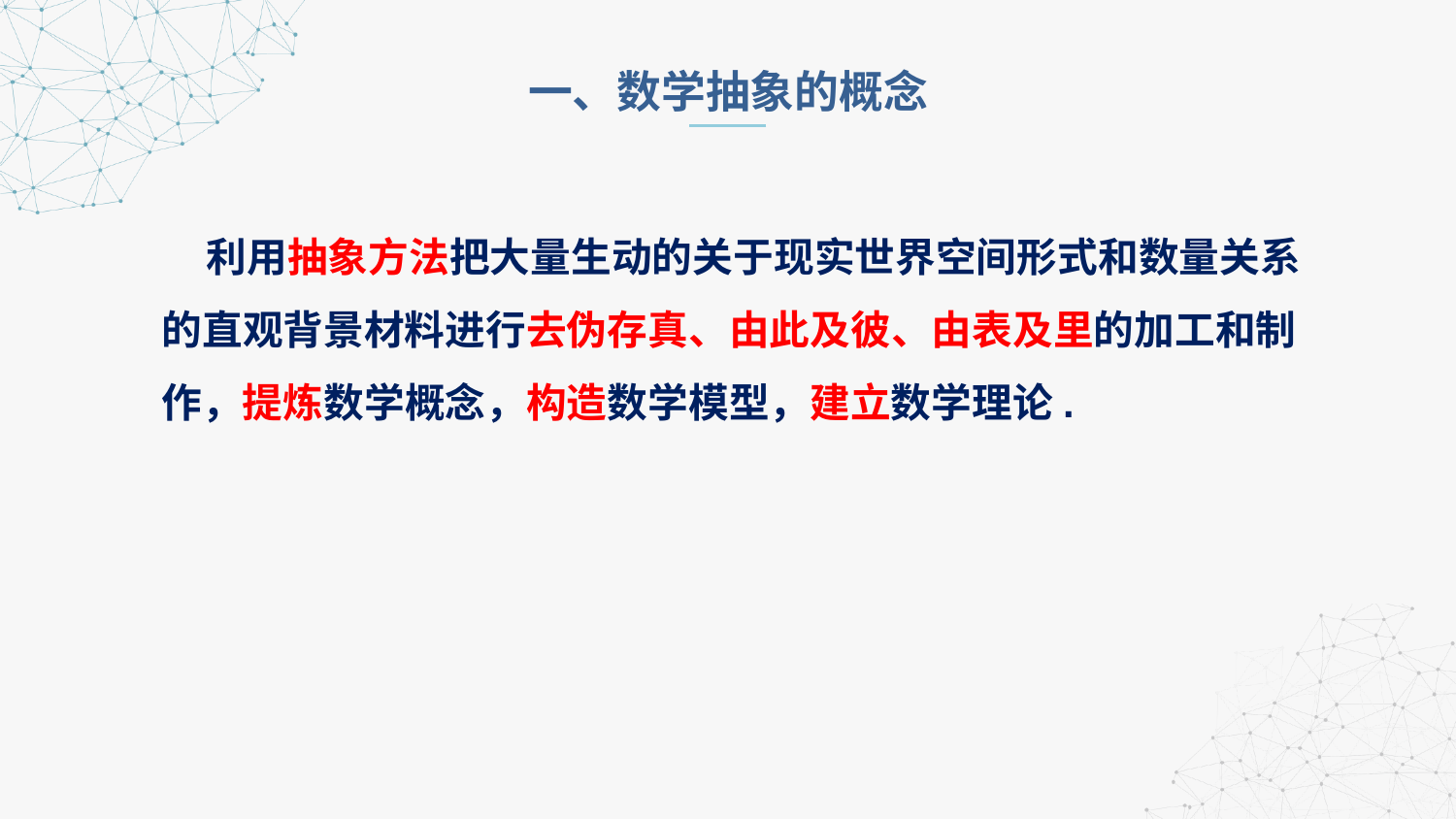

一、数学抽象的概念
       利用抽象方法把大量生动的关于现实世界空间形式和数量关系的直观背景材料进行去伪存真、由此及彼、由表及里的加工和制作，提炼数学概念，构造数学模型，建立数学理论.